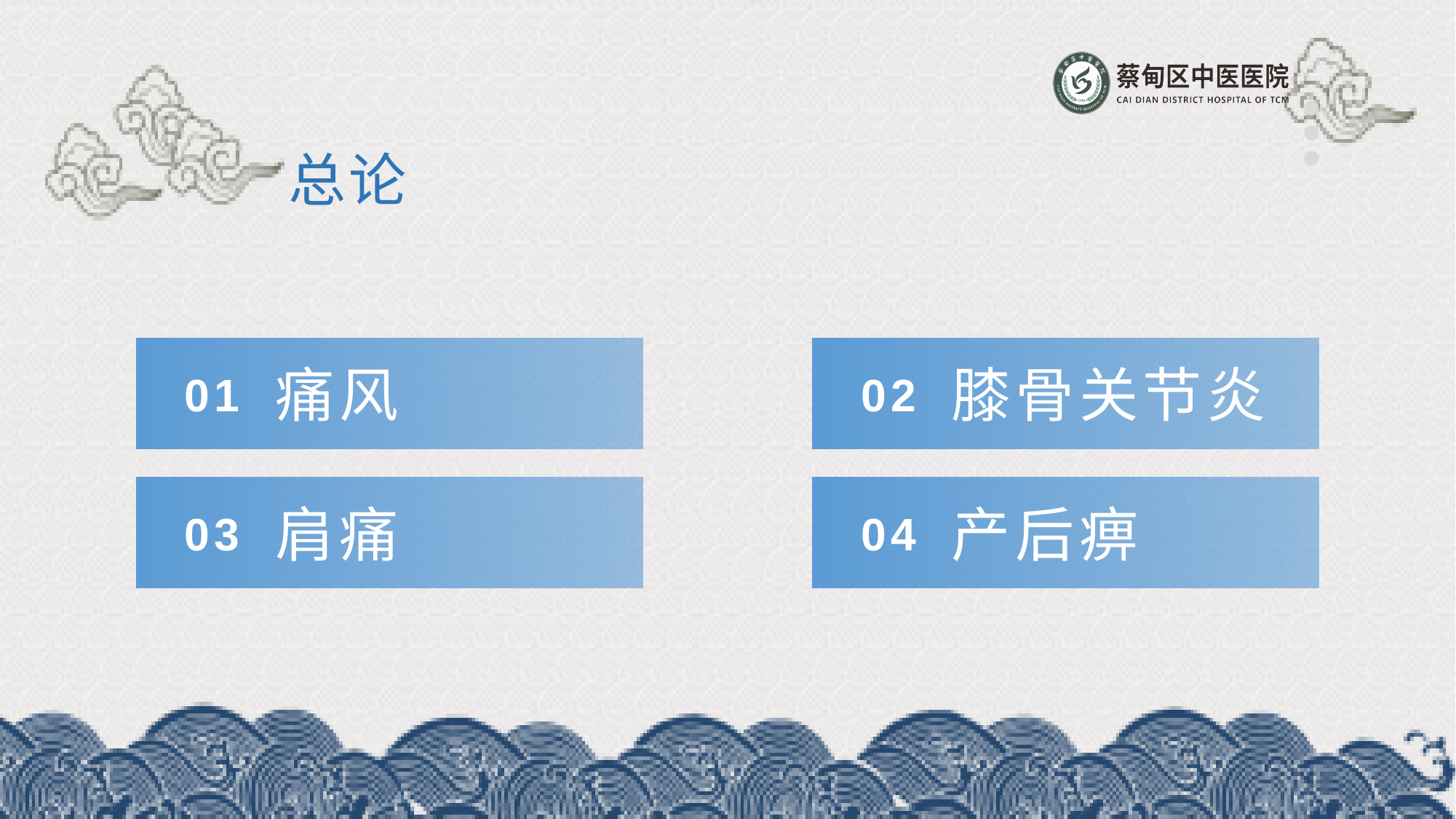

总论

痛风
膝骨关节炎
01
02

肩痛
产后痹
03
04